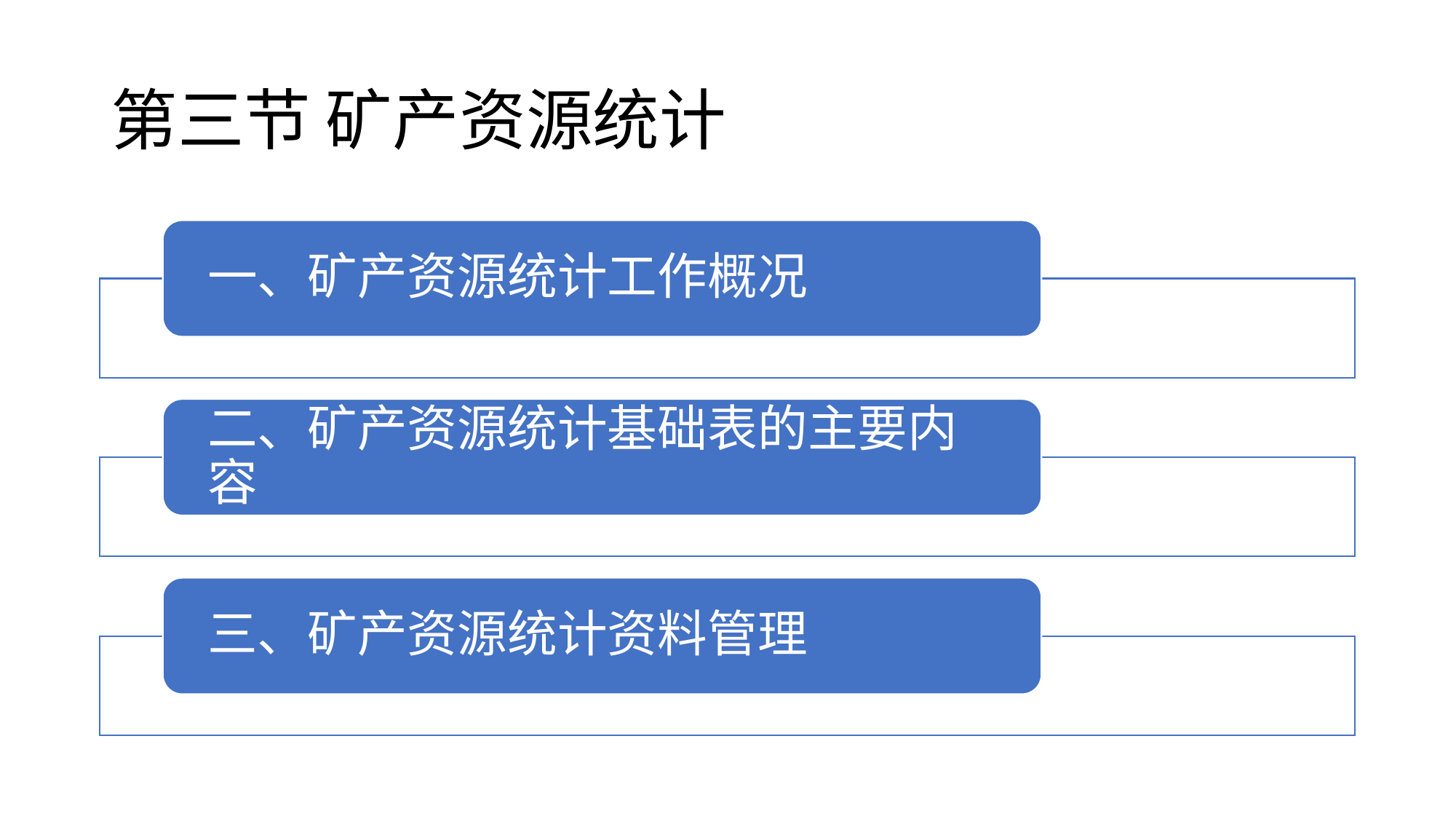

# 第三节 矿产资源统计
一、矿产资源统计工作概况
二、矿产资源统计基础表的主要内容
三、矿产资源统计资料管理